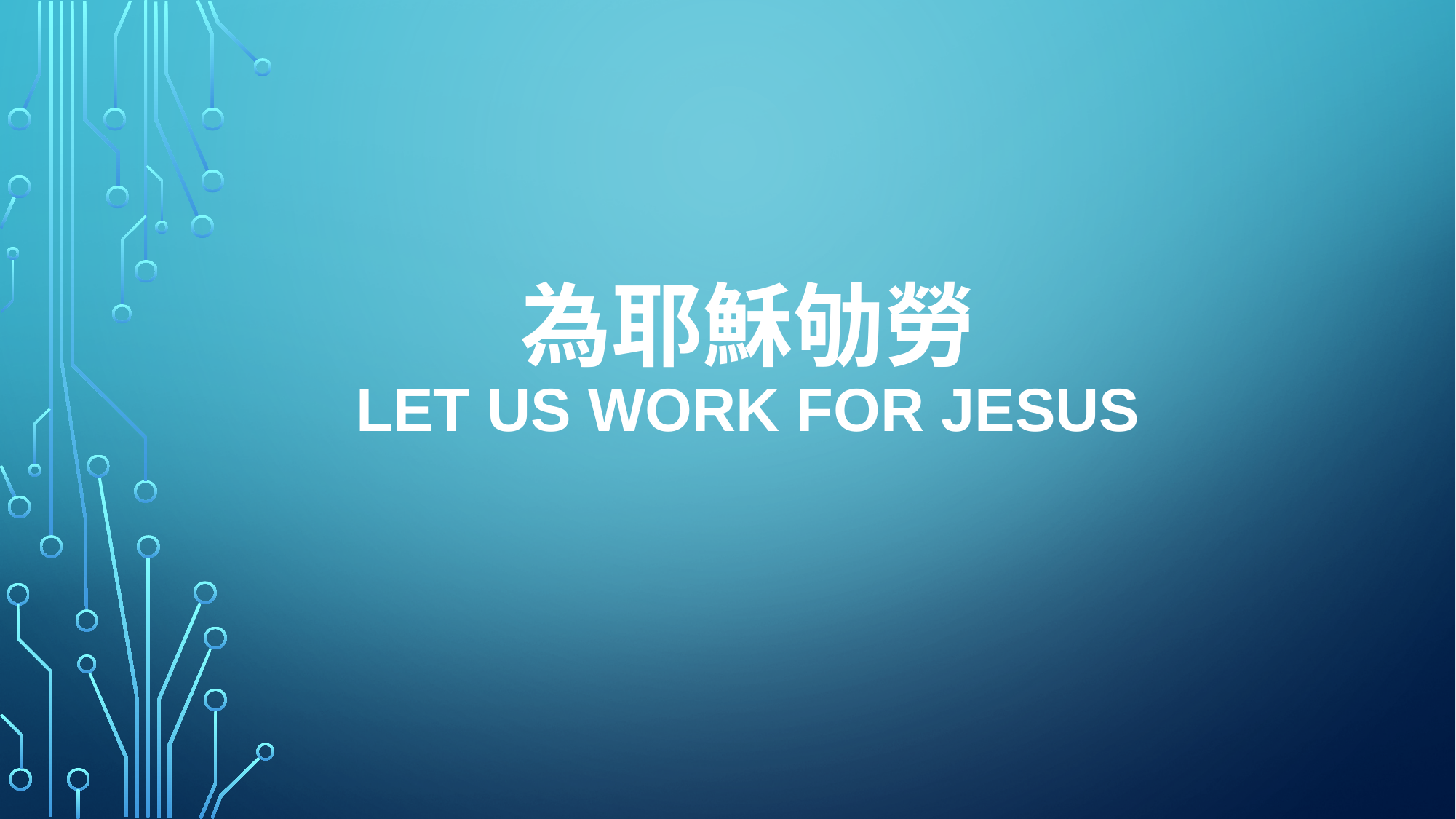

# 為耶穌劬勞 Let us work for jesus